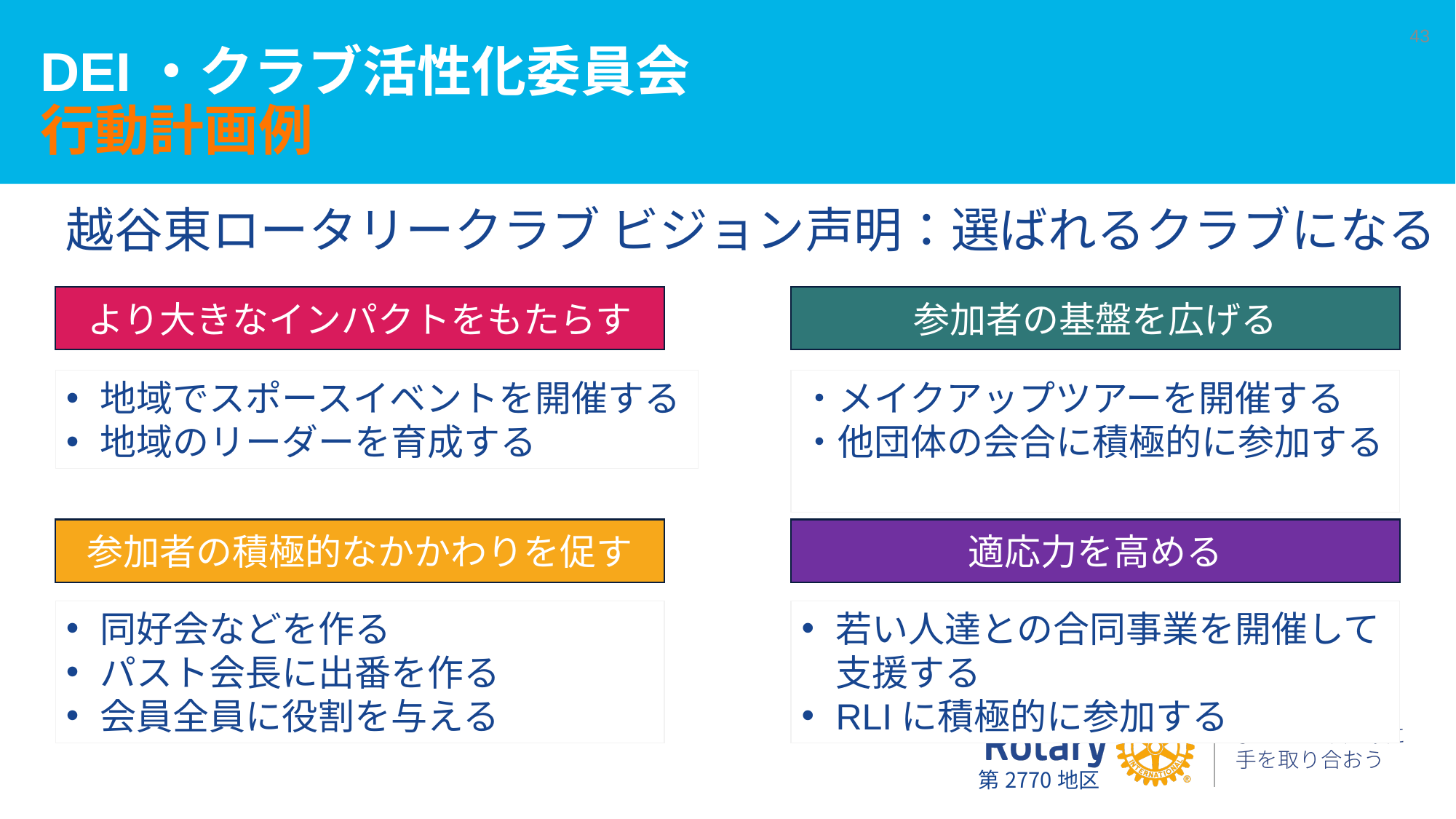

43
# DEI・クラブ活性化委員会 行動計画例
越谷東ロータリークラブ ビジョン声明：選ばれるクラブになる
より大きなインパクトをもたらす
参加者の基盤を広げる
地域でスポースイベントを開催する
地域のリーダーを育成する
・メイクアップツアーを開催する
・他団体の会合に積極的に参加する

参加者の積極的なかかわりを促す
適応力を高める
同好会などを作る
パスト会長に出番を作る
会員全員に役割を与える
若い人達との合同事業を開催して支援する
RLIに積極的に参加する